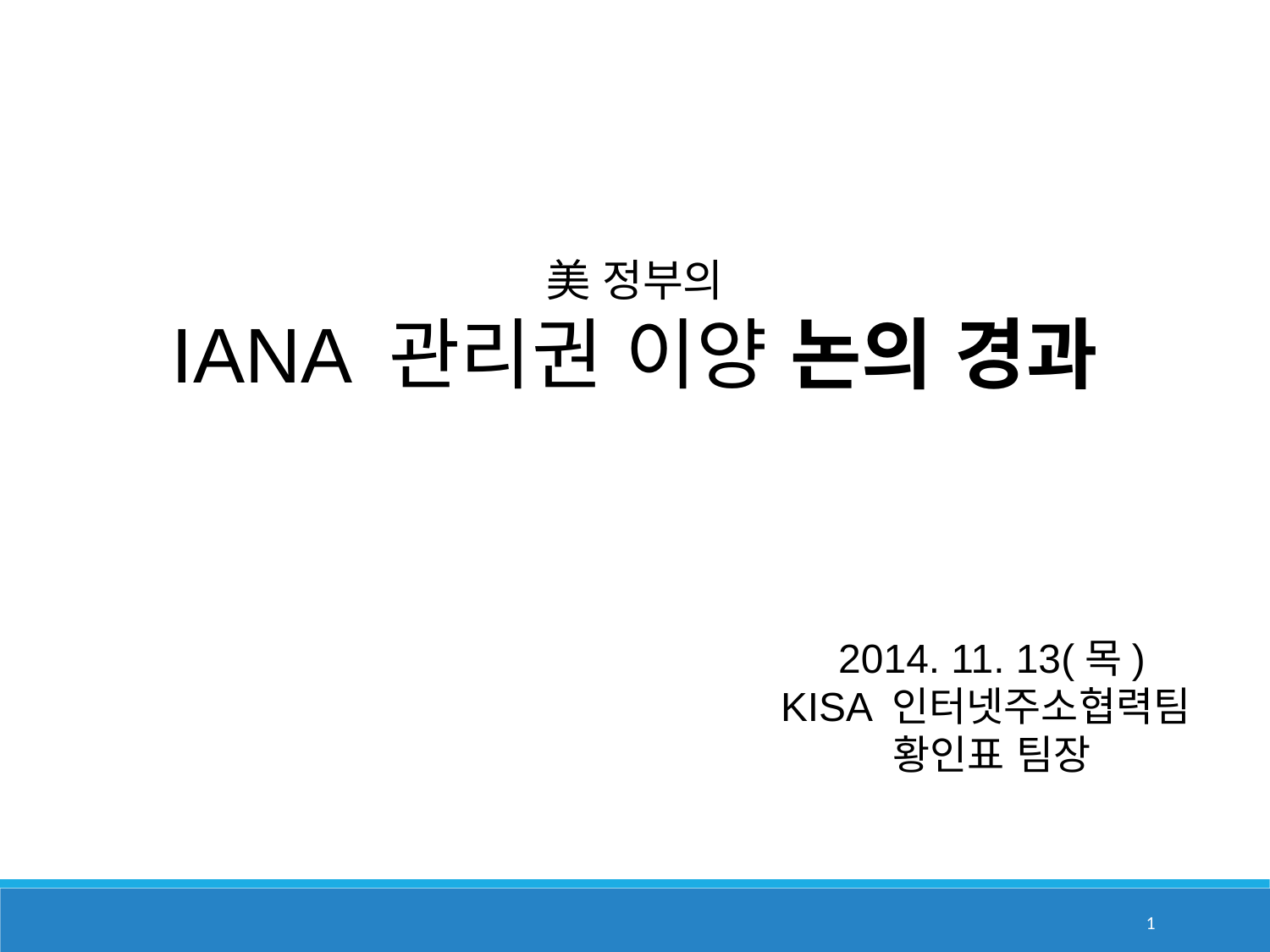

美 정부의
IANA 관리권 이양 논의 경과
2014. 11. 13(목)
KISA 인터넷주소협력팀
황인표 팀장
1